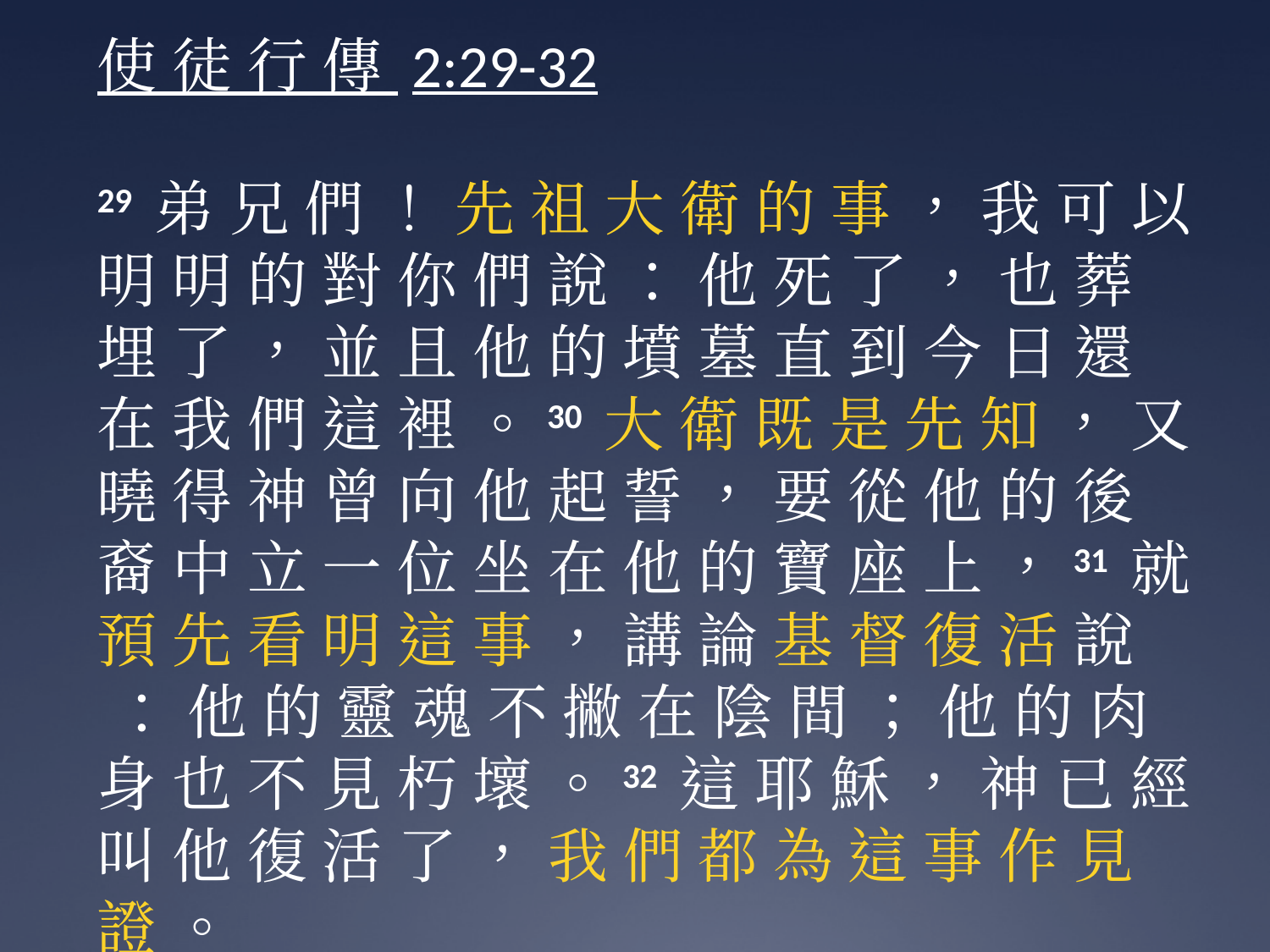

使 徒 行 傳 2:29-32
29 弟 兄 們 ！ 先 祖 大 衛 的 事 ， 我 可 以 明 明 的 對 你 們 說 ： 他 死 了 ， 也 葬 埋 了 ， 並 且 他 的 墳 墓 直 到 今 日 還 在 我 們 這 裡 。30 大 衛 既 是 先 知 ， 又 曉 得 神 曾 向 他 起 誓 ， 要 從 他 的 後 裔 中 立 一 位 坐 在 他 的 寶 座 上 ，31 就 預 先 看 明 這 事 ， 講 論 基 督 復 活 說 ： 他 的 靈 魂 不 撇 在 陰 間 ； 他 的 肉 身 也 不 見 朽 壞 。32 這 耶 穌 ， 神 已 經 叫 他 復 活 了 ， 我 們 都 為 這 事 作 見 證 。